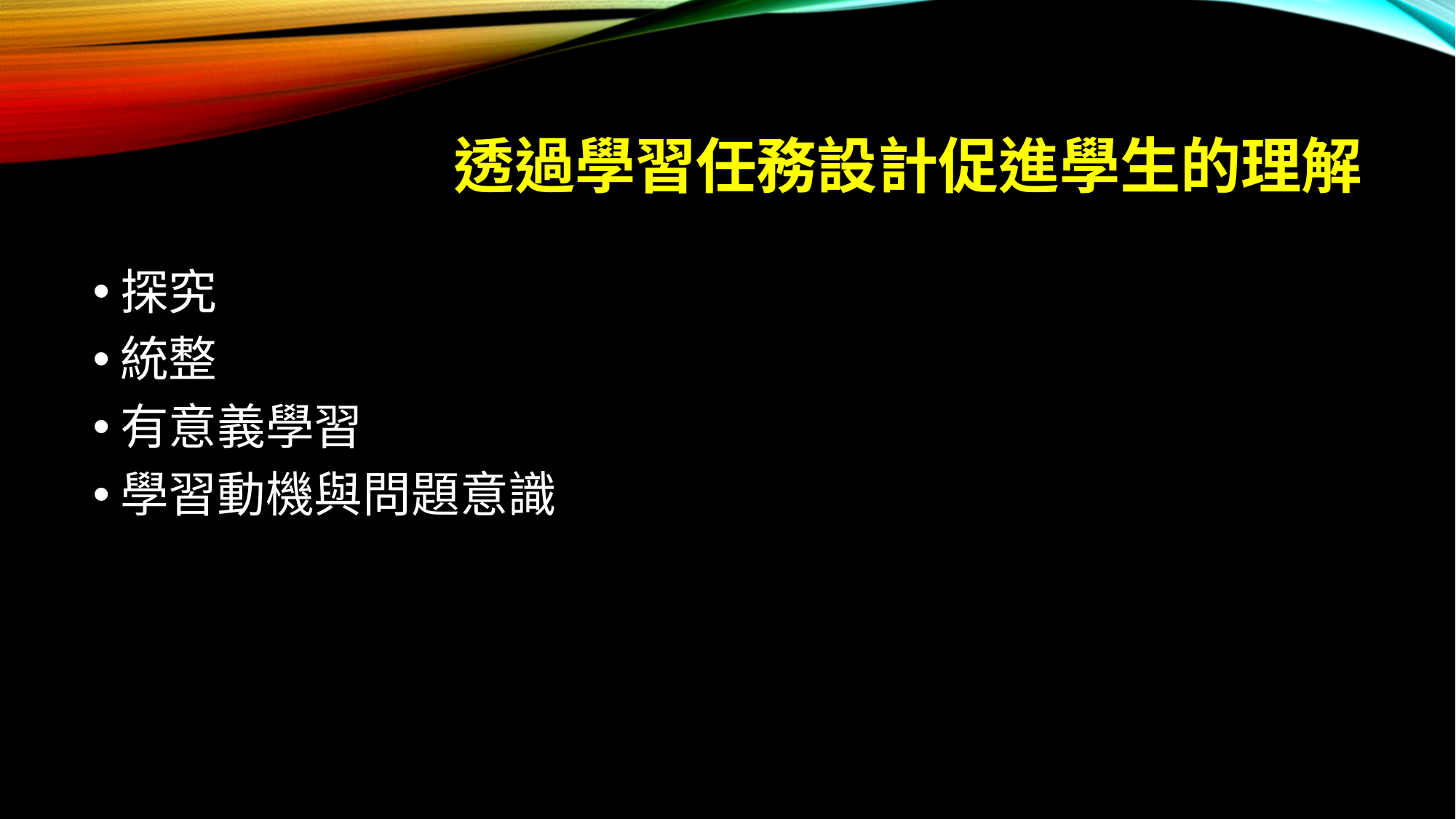

# 透過學習任務設計促進學生的理解
探究
統整
有意義學習
學習動機與問題意識